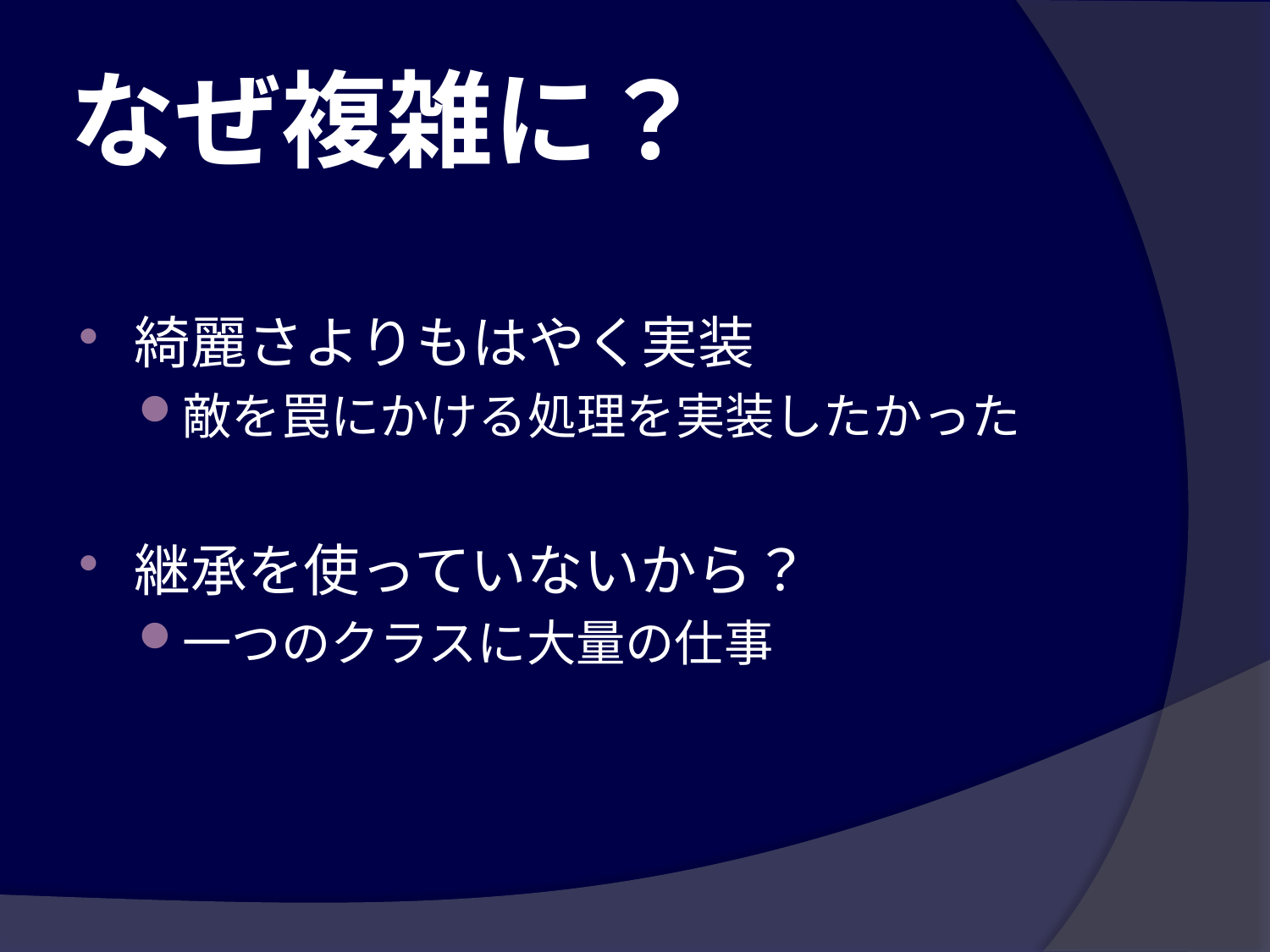

# なぜ複雑に？

綺麗さよりもはやく実装
敵を罠にかける処理を実装したかった

継承を使っていないから？
一つのクラスに大量の仕事